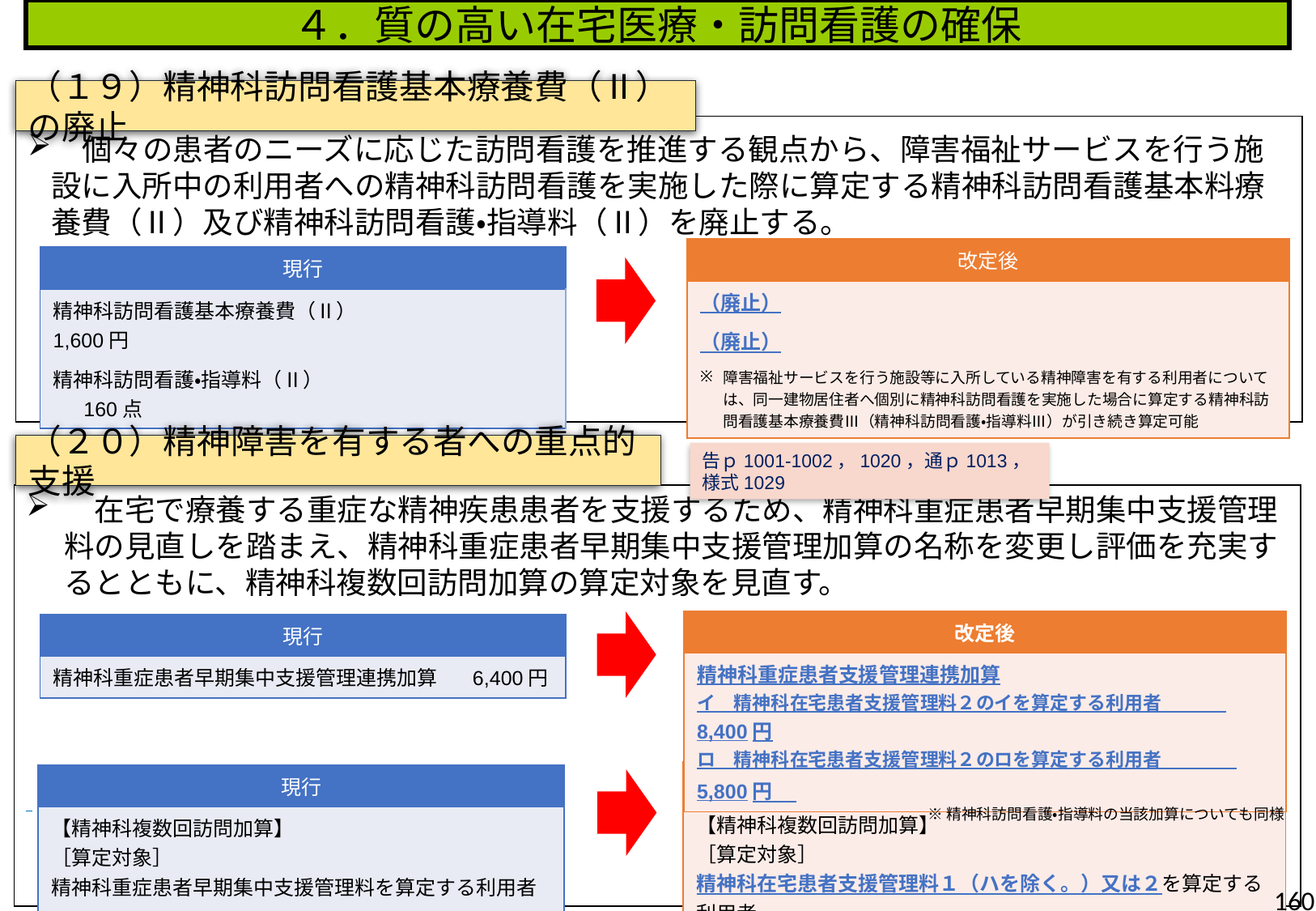

４．質の高い在宅医療・訪問看護の確保
（１９）精神科訪問看護基本療養費（Ⅱ）の廃止
　個々の患者のニーズに応じた訪問看護を推進する観点から、障害福祉サービスを行う施設に入所中の利用者への精神科訪問看護を実施した際に算定する精神科訪問看護基本料療養費（Ⅱ）及び精神科訪問看護・指導料（Ⅱ）を廃止する。

| 改定後 |
| --- |
| （廃止） （廃止） 障害福祉サービスを行う施設等に入所している精神障害を有する利用者については、同一建物居住者へ個別に精神科訪問看護を実施した場合に算定する精神科訪問看護基本療養費Ⅲ（精神科訪問看護・指導料Ⅲ）が引き続き算定可能 |
| 現行 |
| --- |
| 精神科訪問看護基本療養費（Ⅱ）　　　　　　　　　1,600円 精神科訪問看護・指導料（Ⅱ）　　　　　　　　　　　　 160点 |

（２０）精神障害を有する者への重点的支援
告ｐ1001-1002，1020，通ｐ1013，様式1029
　在宅で療養する重症な精神疾患患者を支援するため、精神科重症患者早期集中支援管理料の見直しを踏まえ、精神科重症患者早期集中支援管理加算の名称を変更し評価を充実するとともに、精神科複数回訪問加算の算定対象を見直す。

| 改定後 |
| --- |
| 精神科重症患者支援管理連携加算　 イ　精神科在宅患者支援管理料２のイを算定する利用者 　 　　8,400円 ロ　精神科在宅患者支援管理料２のロを算定する利用者　　　　5,800円 |

| 現行 |
| --- |
| 精神科重症患者早期集中支援管理連携加算　 6,400円 |
| 改定後 |
| --- |
| 【精神科複数回訪問加算】　 ［算定対象］ 精神科在宅患者支援管理料１（ハを除く。）又は２を算定する利用者 |
| 現行 |
| --- |
| 【精神科複数回訪問加算】　 ［算定対象］ 精神科重症患者早期集中支援管理料を算定する利用者 |

※精神科訪問看護・指導料の当該加算についても同様
160